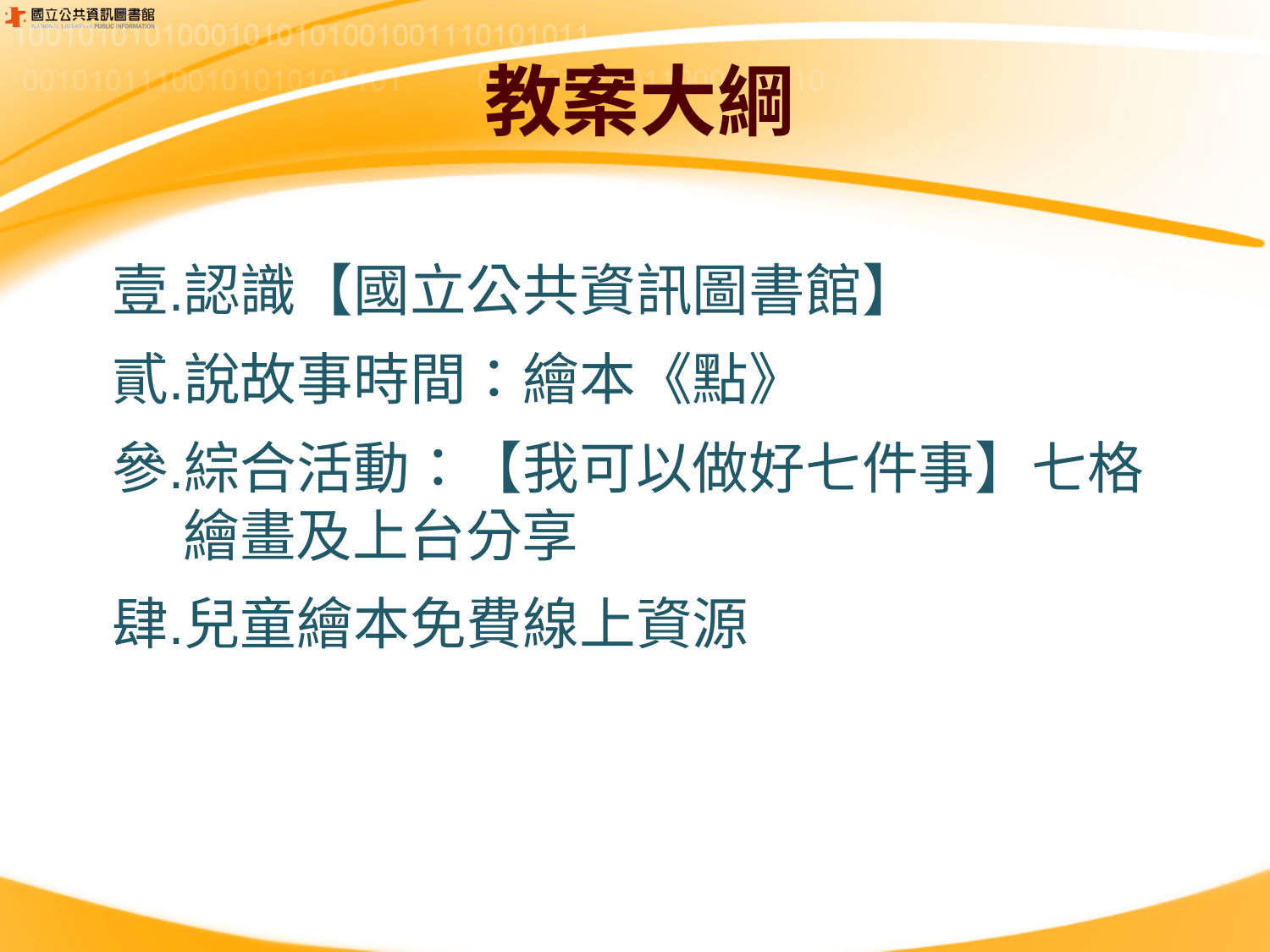

# 教案大綱
認識【國立公共資訊圖書館】
說故事時間：繪本《點》
綜合活動：【我可以做好七件事】七格繪畫及上台分享
兒童繪本免費線上資源